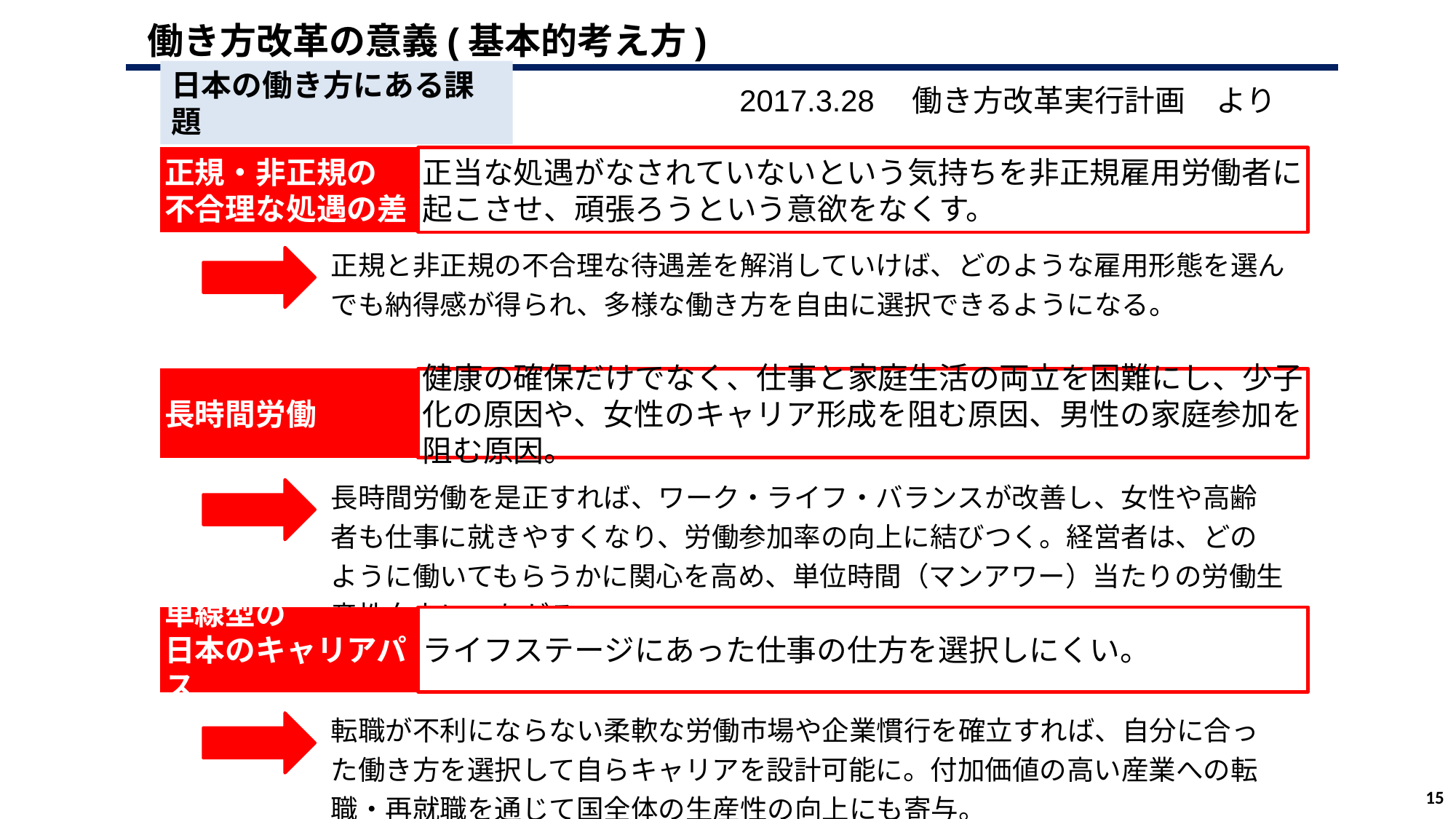

働き方改革の意義(基本的考え方)
2017.3.28　働き方改革実行計画　より
日本の働き方にある課題
正規・非正規の
不合理な処遇の差
正当な処遇がなされていないという気持ちを非正規雇用労働者に起こさせ、頑張ろうという意欲をなくす。
正規と非正規の不合理な待遇差を解消していけば、どのような雇用形態を選んでも納得感が得られ、多様な働き方を自由に選択できるようになる。

長時間労働
健康の確保だけでなく、仕事と家庭生活の両立を困難にし、少子化の原因や、女性のキャリア形成を阻む原因、男性の家庭参加を阻む原因。
長時間労働を是正すれば、ワーク・ライフ・バランスが改善し、女性や高齢者も仕事に就きやすくなり、労働参加率の向上に結びつく。経営者は、どのように働いてもらうかに関心を高め、単位時間（マンアワー）当たりの労働生産性向上につながる。

単線型の
日本のキャリアパス
ライフステージにあった仕事の仕方を選択しにくい。
転職が不利にならない柔軟な労働市場や企業慣行を確立すれば、自分に合った働き方を選択して自らキャリアを設計可能に。付加価値の高い産業への転職・再就職を通じて国全体の生産性の向上にも寄与。

15